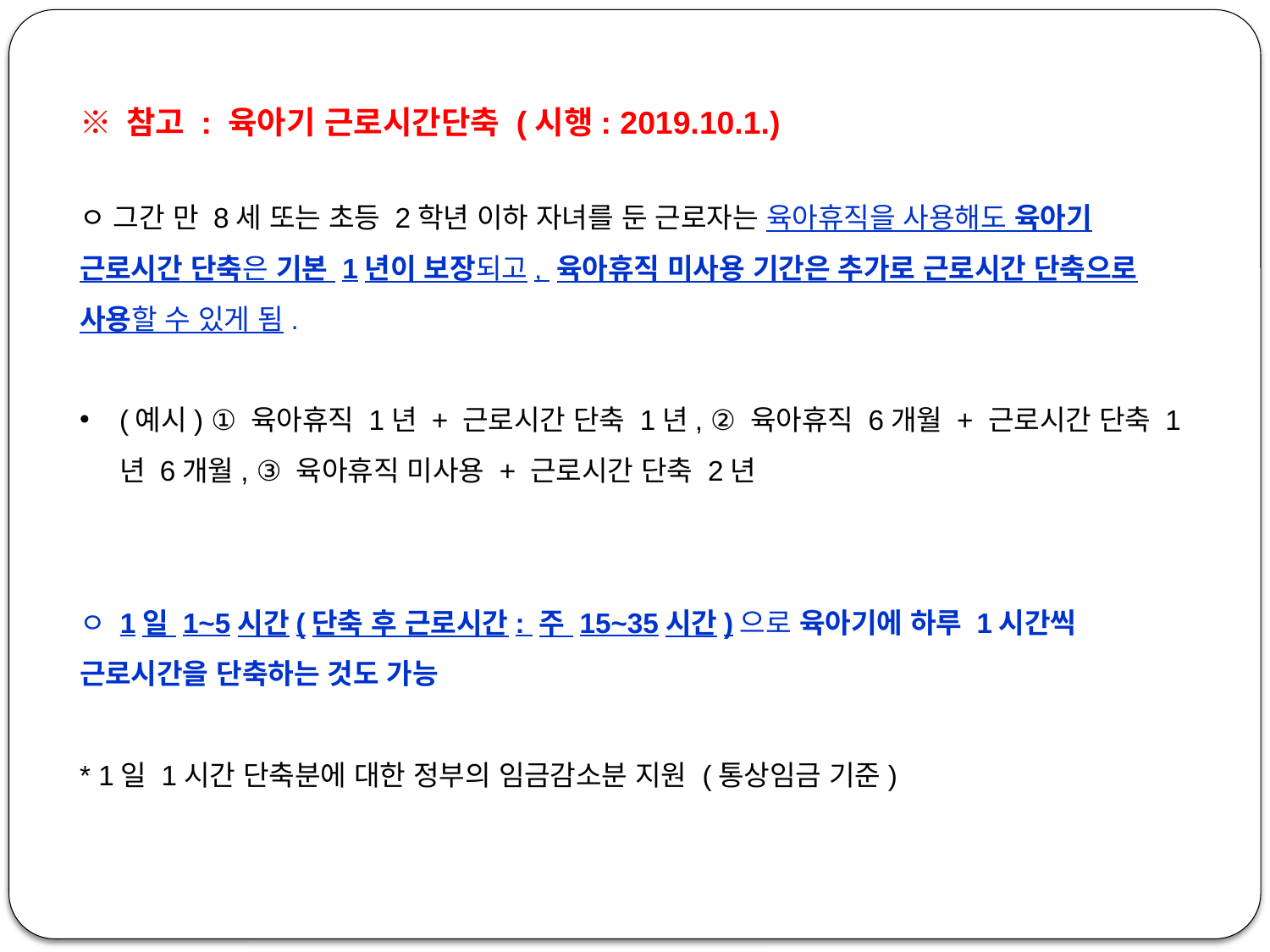

※ 참고 : 육아기 근로시간단축 (시행: 2019.10.1.)

ㅇ 그간 만 8세 또는 초등 2학년 이하 자녀를 둔 근로자는 육아휴직을 사용해도 육아기 근로시간 단축은 기본 1년이 보장되고, 육아휴직 미사용 기간은 추가로 근로시간 단축으로 사용할 수 있게 됨.

(예시) ① 육아휴직 1년 + 근로시간 단축 1년, ② 육아휴직 6개월 + 근로시간 단축 1년 6개월, ③ 육아휴직 미사용 + 근로시간 단축 2년

ㅇ 1일 1~5시간(단축 후 근로시간: 주 15~35시간)으로 육아기에 하루 1시간씩 근로시간을 단축하는 것도 가능

* 1일 1시간 단축분에 대한 정부의 임금감소분 지원 (통상임금 기준)